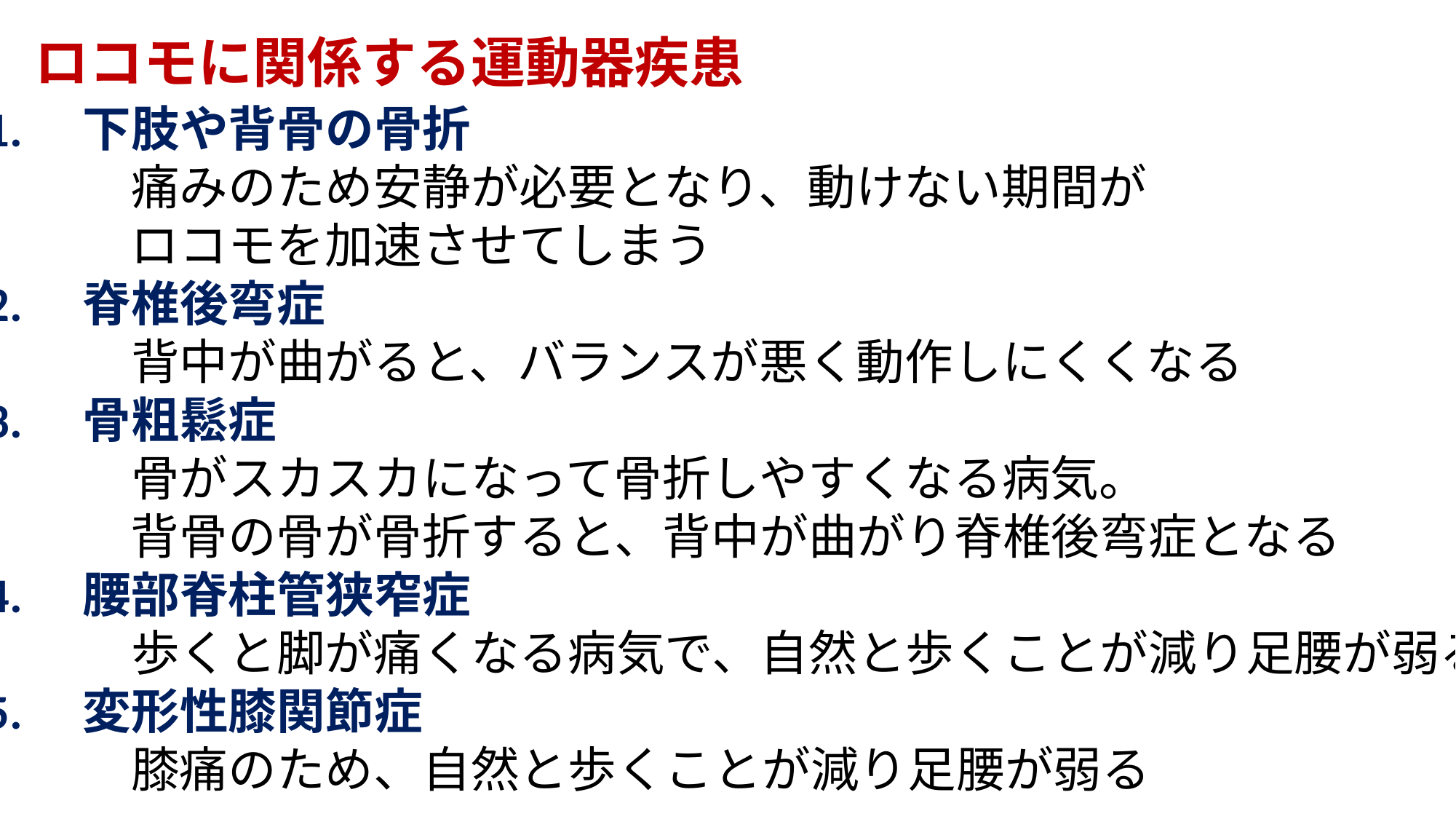

ロコモに関係する運動器疾患
1.　下肢や背骨の骨折　
　　　痛みのため安静が必要となり、動けない期間が
　　　ロコモを加速させてしまう
2.　脊椎後弯症
　　　背中が曲がると、バランスが悪く動作しにくくなる
3.　骨粗鬆症
　　　骨がスカスカになって骨折しやすくなる病気。
　　　背骨の骨が骨折すると、背中が曲がり脊椎後弯症となる
4.　腰部脊柱管狭窄症
　　　歩くと脚が痛くなる病気で、自然と歩くことが減り足腰が弱る
5.　変形性膝関節症
　　　膝痛のため、自然と歩くことが減り足腰が弱る